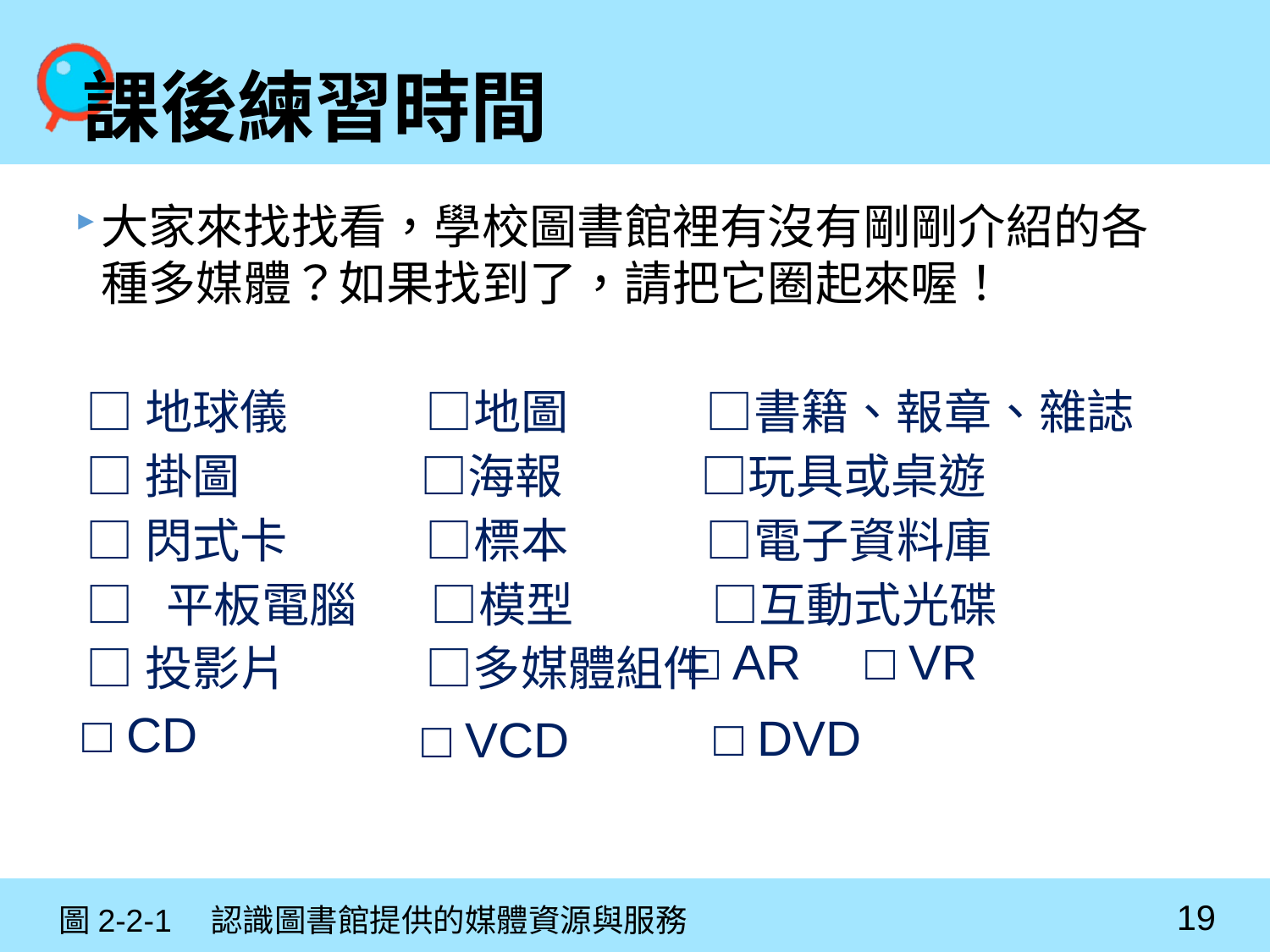

課後練習時間
大家來找找看，學校圖書館裡有沒有剛剛介紹的各種多媒體？如果找到了，請把它圈起來喔！

 □地球儀             □地圖             □書籍、報章、雜誌
 □掛圖                 □海報             □玩具或桌遊
 □閃式卡             □標本             □電子資料庫
 □  平板電腦       □模型             □互動式光碟
 □投影片             □多媒體組件

□ AR
□ VR
 □ CD
□ DVD
□ VCD
19